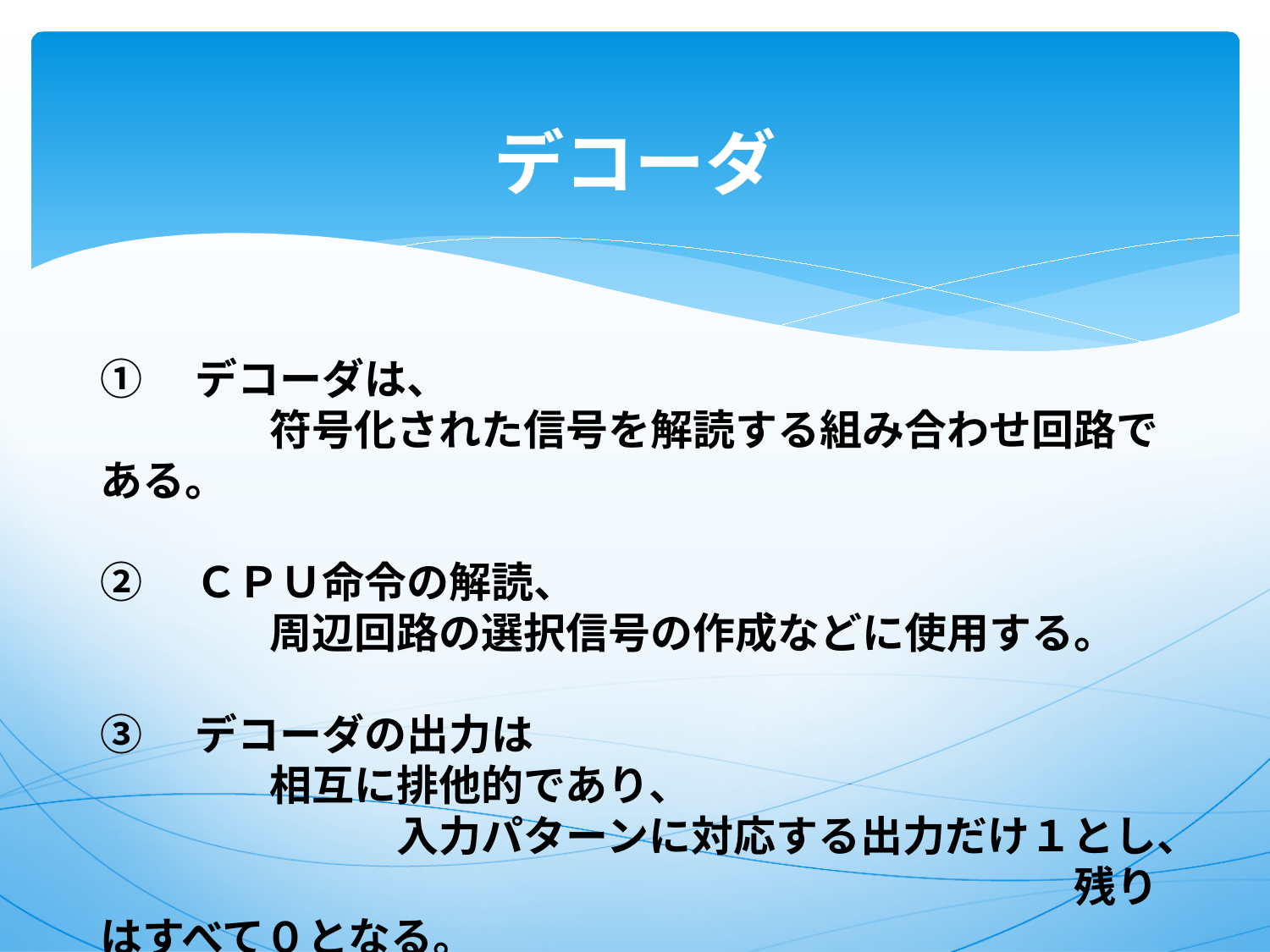

# デコーダ
①　デコーダは、
　　　　符号化された信号を解読する組み合わせ回路である。

②　ＣＰＵ命令の解読、
　　　　周辺回路の選択信号の作成などに使用する。

③　デコーダの出力は
　　　　相互に排他的であり、
　　　　　　　入力パターンに対応する出力だけ１とし、
　　　　　　　　　　　　　　　　　　　　　　　残りはすべて０となる。